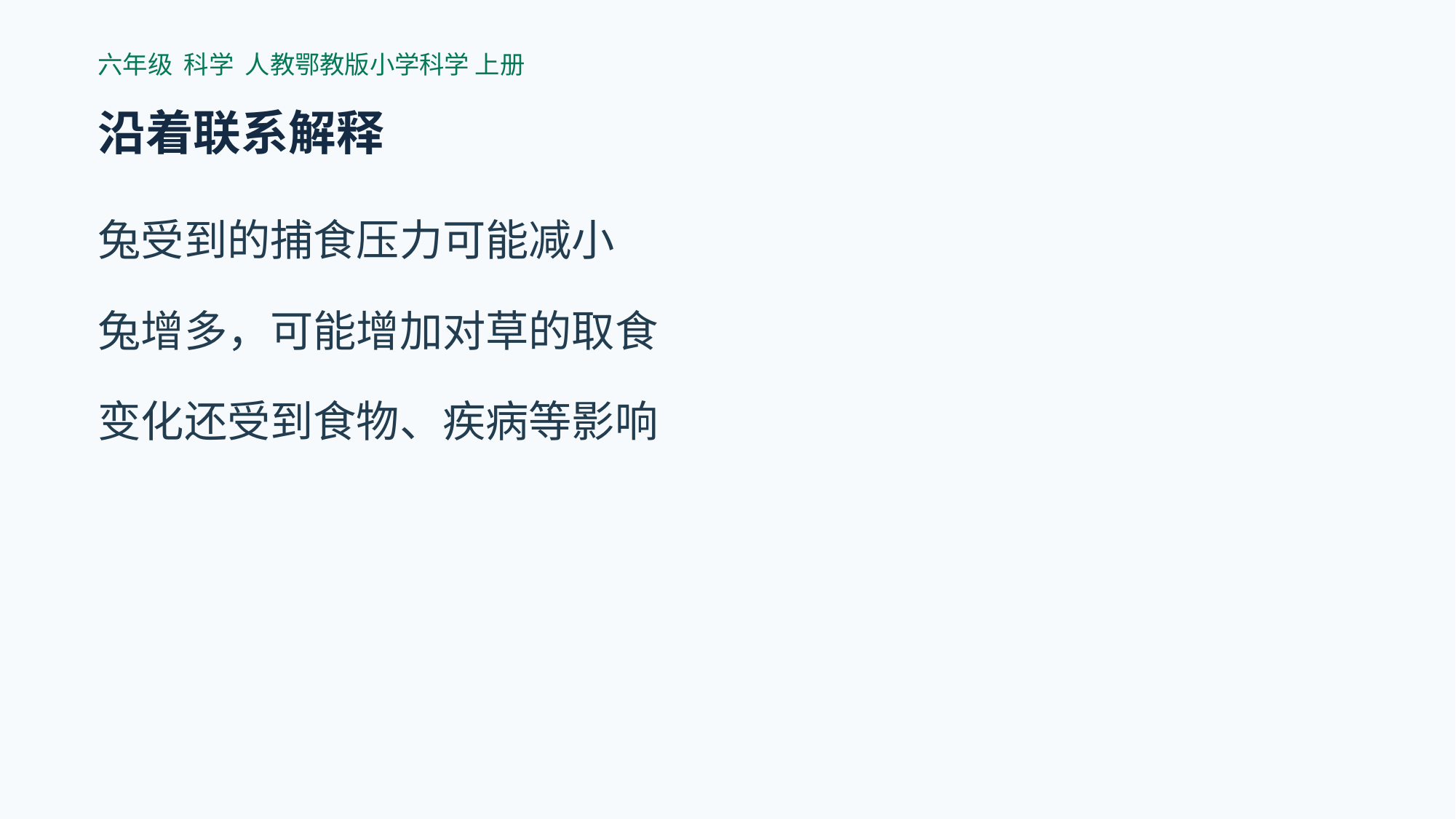

六年级  科学  人教鄂教版小学科学 上册
沿着联系解释
兔受到的捕食压力可能减小
兔增多，可能增加对草的取食
变化还受到食物、疾病等影响